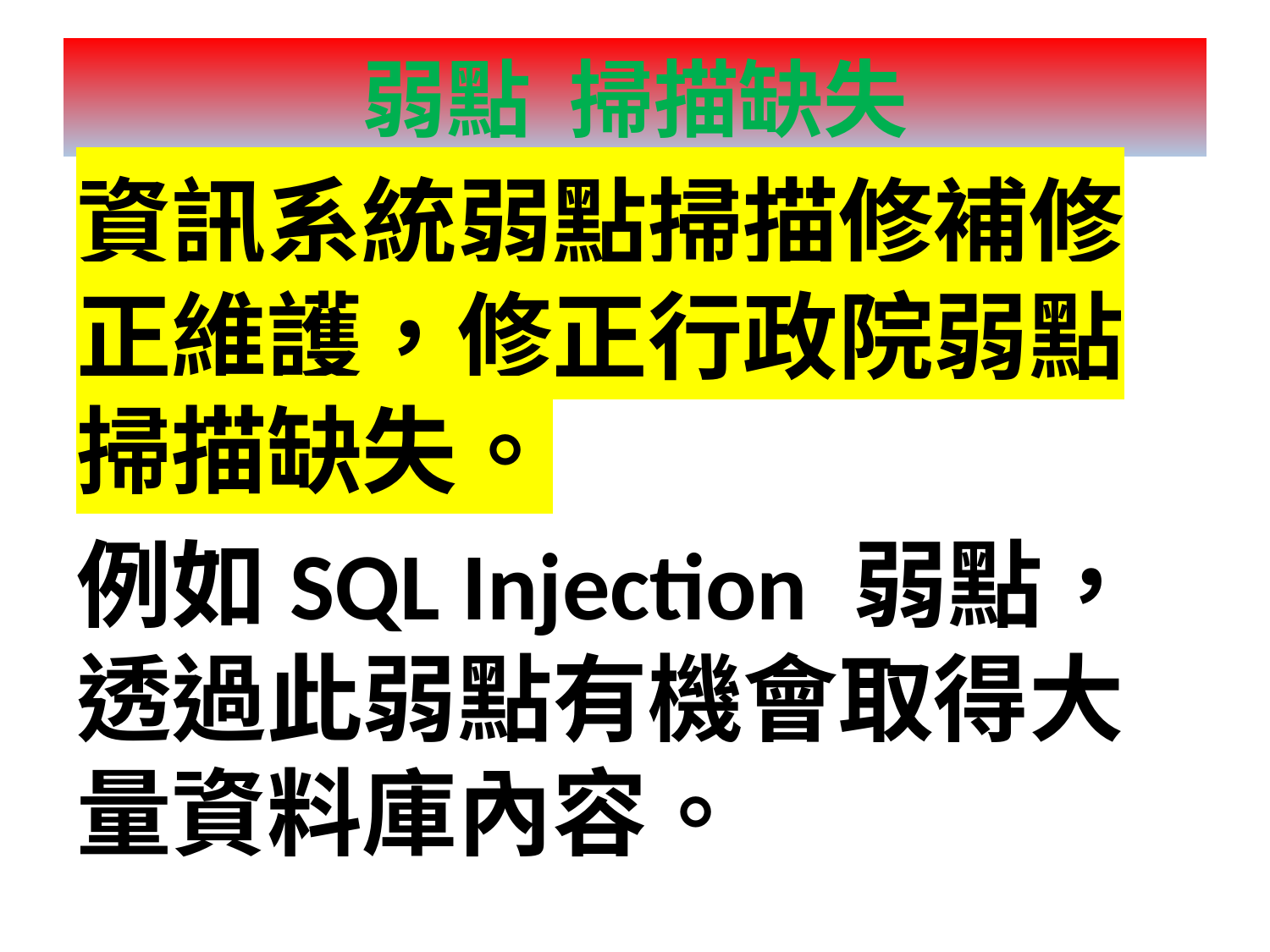

# 弱點  掃描缺失
資訊系統弱點掃描修補修正維護，修正行政院弱點掃描缺失。
例如SQL Injection 弱點，透過此弱點有機會取得大量資料庫內容。